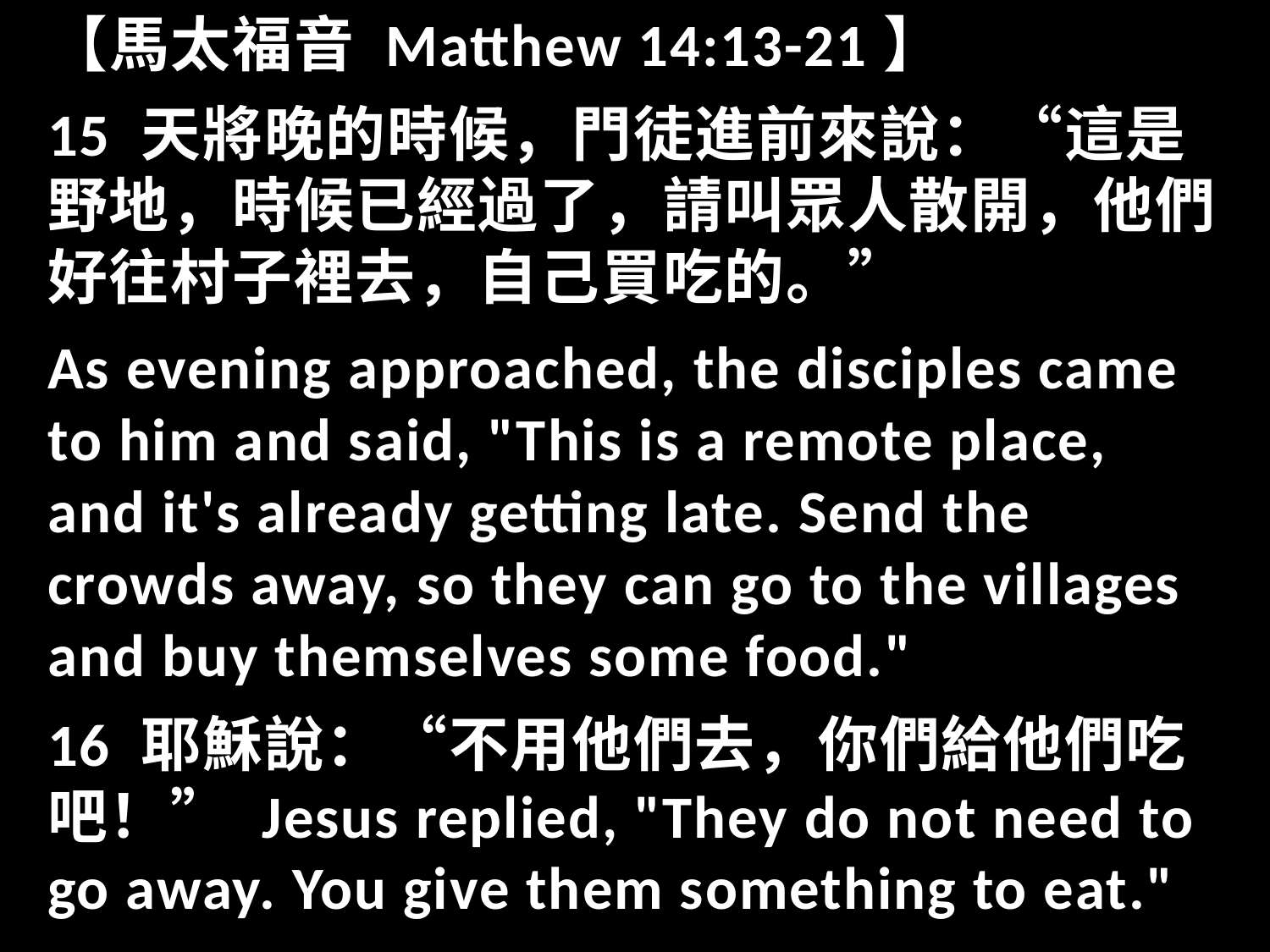

【馬太福音 Matthew 14:13-21】
15 天將晚的時候，門徒進前來說：“這是野地，時候已經過了，請叫眾人散開，他們好往村子裡去，自己買吃的。”
As evening approached, the disciples came to him and said, "This is a remote place, and it's already getting late. Send the crowds away, so they can go to the villages and buy themselves some food."
16 耶穌說：“不用他們去，你們給他們吃吧！” Jesus replied, "They do not need to go away. You give them something to eat."